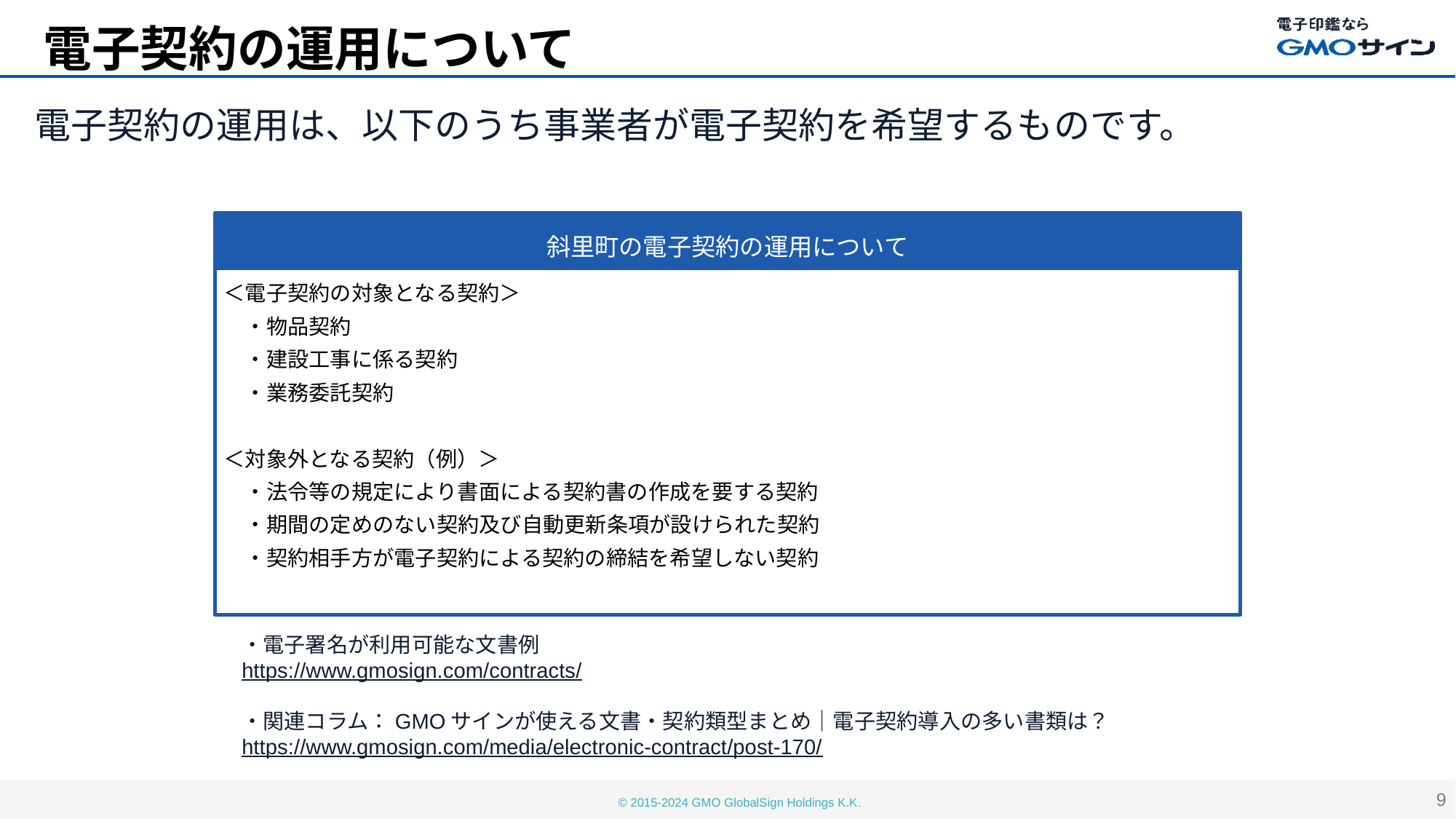

# 電子契約の運用について
電子契約の運用は、以下のうち事業者が電子契約を希望するものです。

斜里町の電子契約の運用について
＜電子契約の対象となる契約＞
　・物品契約
　・建設工事に係る契約
　・業務委託契約

＜対象外となる契約（例）＞
　・法令等の規定により書面による契約書の作成を要する契約
　・期間の定めのない契約及び自動更新条項が設けられた契約
　・契約相手方が電子契約による契約の締結を希望しない契約
・電子署名が利用可能な文書例
https://www.gmosign.com/contracts/

・関連コラム：GMOサインが使える文書・契約類型まとめ｜電子契約導入の多い書類は？
https://www.gmosign.com/media/electronic-contract/post-170/
9